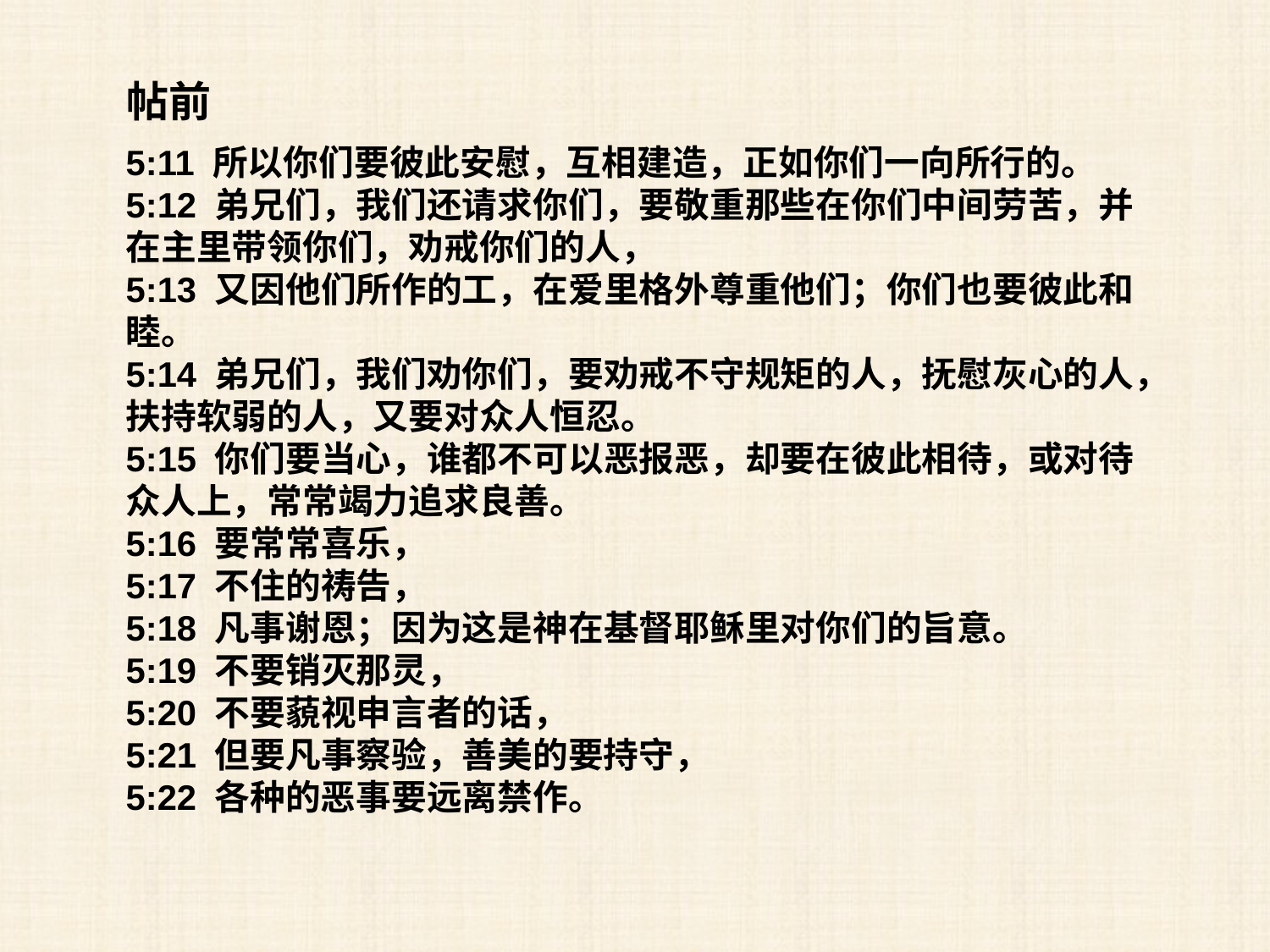

帖前
5:11 所以你们要彼此安慰，互相建造，正如你们一向所行的。
5:12 弟兄们，我们还请求你们，要敬重那些在你们中间劳苦，并在主里带领你们，劝戒你们的人，
5:13 又因他们所作的工，在爱里格外尊重他们；你们也要彼此和睦。
5:14 弟兄们，我们劝你们，要劝戒不守规矩的人，抚慰灰心的人，扶持软弱的人，又要对众人恒忍。
5:15 你们要当心，谁都不可以恶报恶，却要在彼此相待，或对待众人上，常常竭力追求良善。
5:16 要常常喜乐，
5:17 不住的祷告，
5:18 凡事谢恩；因为这是神在基督耶稣里对你们的旨意。
5:19 不要销灭那灵，
5:20 不要藐视申言者的话，
5:21 但要凡事察验，善美的要持守，
5:22 各种的恶事要远离禁作。